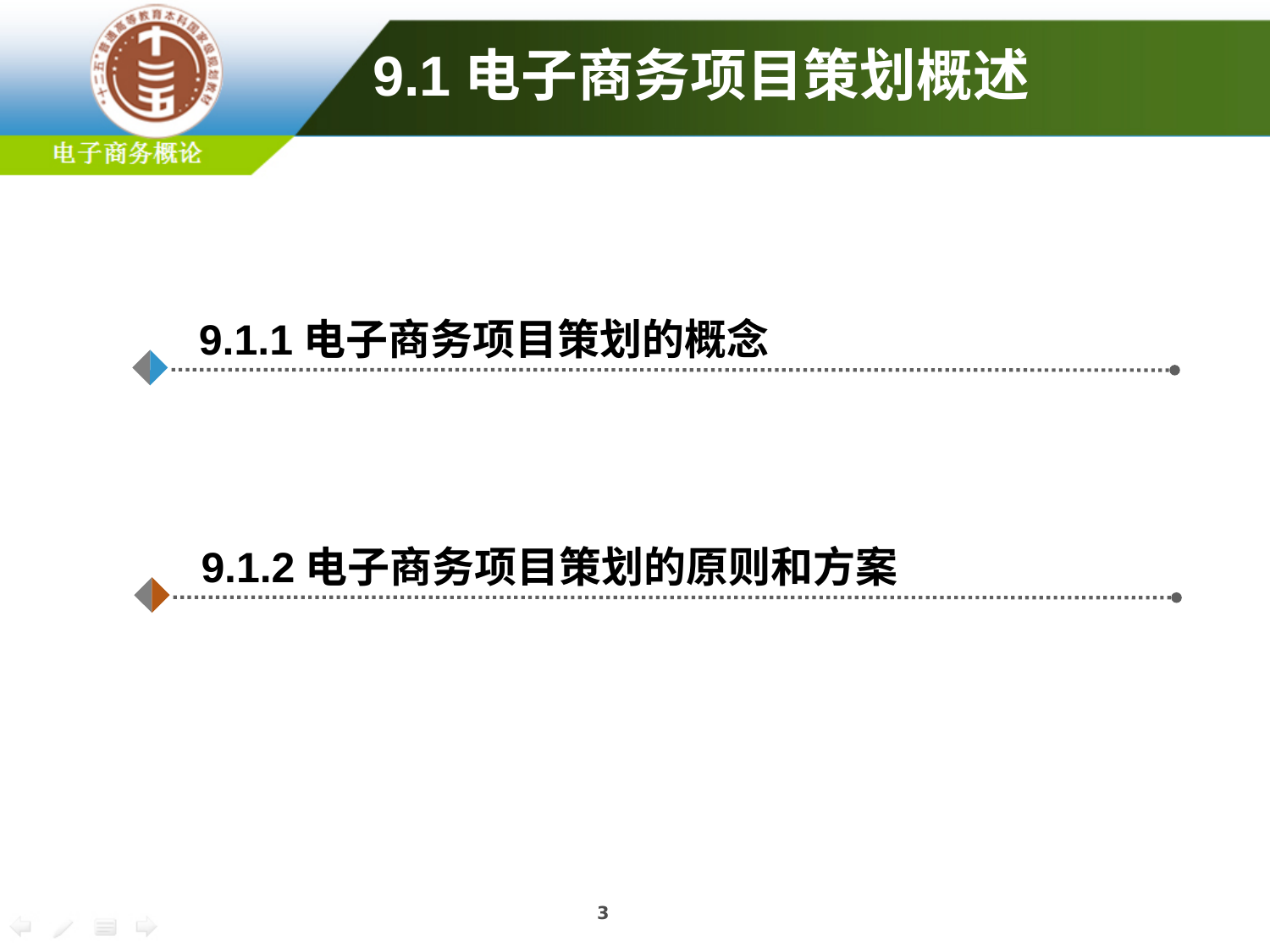

9.1电子商务项目策划概述
9.1.1电子商务项目策划的概念

9.1.2电子商务项目策划的原则和方案

3